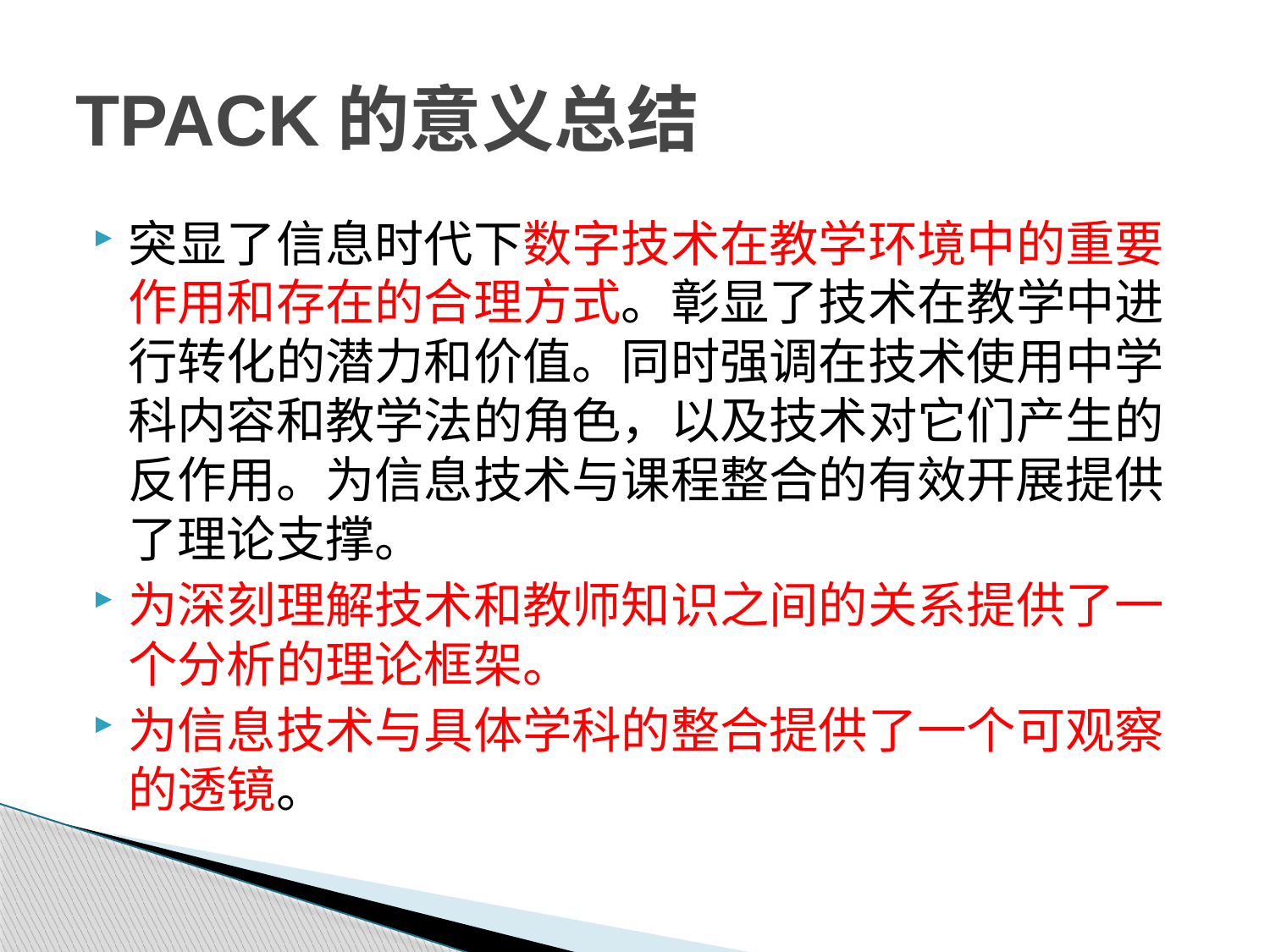

# TPACK的意义总结
突显了信息时代下数字技术在教学环境中的重要作用和存在的合理方式。彰显了技术在教学中进行转化的潜力和价值。同时强调在技术使用中学科内容和教学法的角色，以及技术对它们产生的反作用。为信息技术与课程整合的有效开展提供了理论支撑。
为深刻理解技术和教师知识之间的关系提供了一个分析的理论框架。
为信息技术与具体学科的整合提供了一个可观察的透镜。